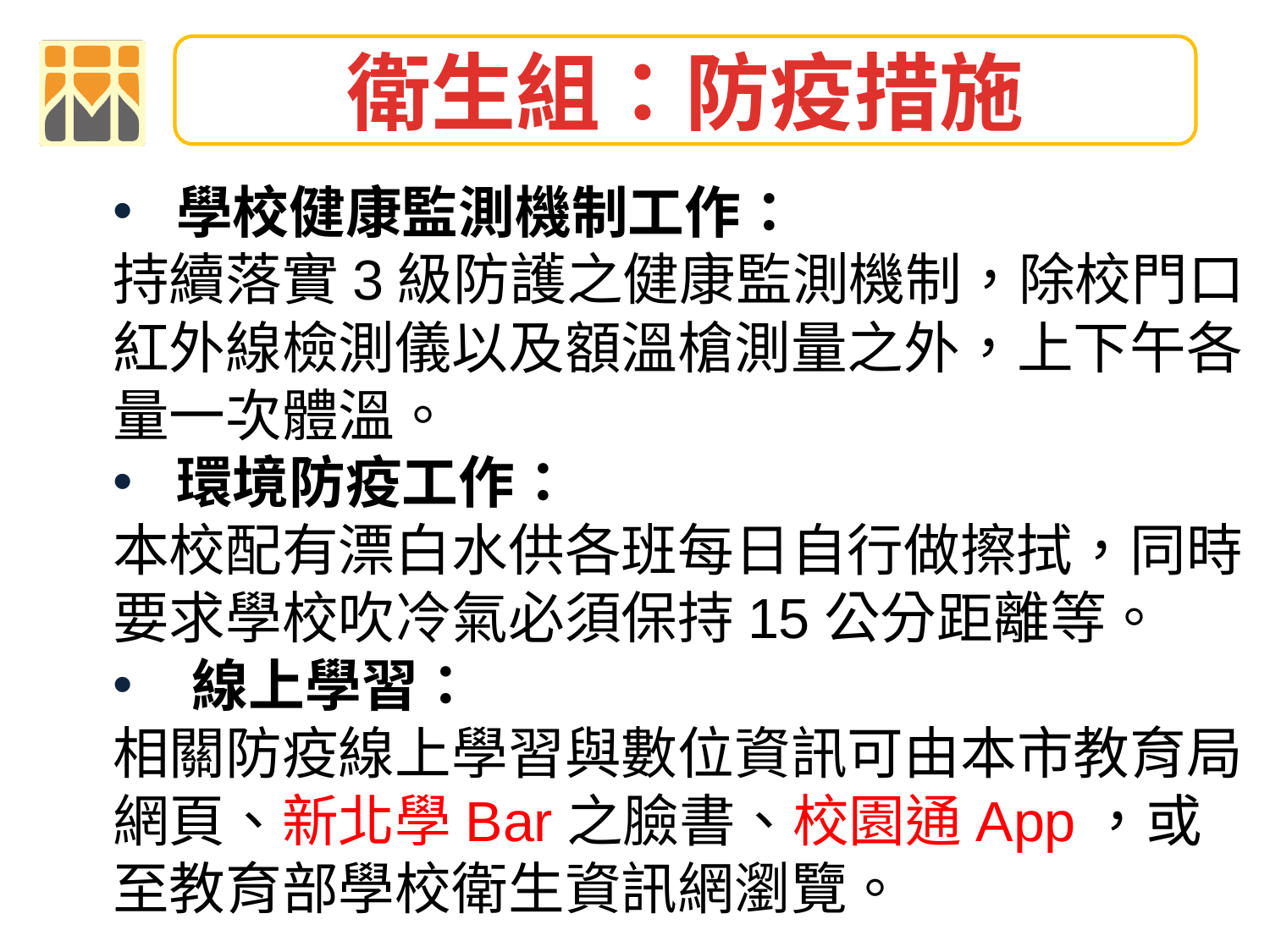

衛生組：防疫措施
學校健康監測機制工作：
持續落實3級防護之健康監測機制，除校門口紅外線檢測儀以及額溫槍測量之外，上下午各量一次體溫。
環境防疫工作：
本校配有漂白水供各班每日自行做擦拭，同時要求學校吹冷氣必須保持15公分距離等。
線上學習：
相關防疫線上學習與數位資訊可由本市教育局網頁、新北學Bar之臉書、校園通App，或至教育部學校衛生資訊網瀏覽。